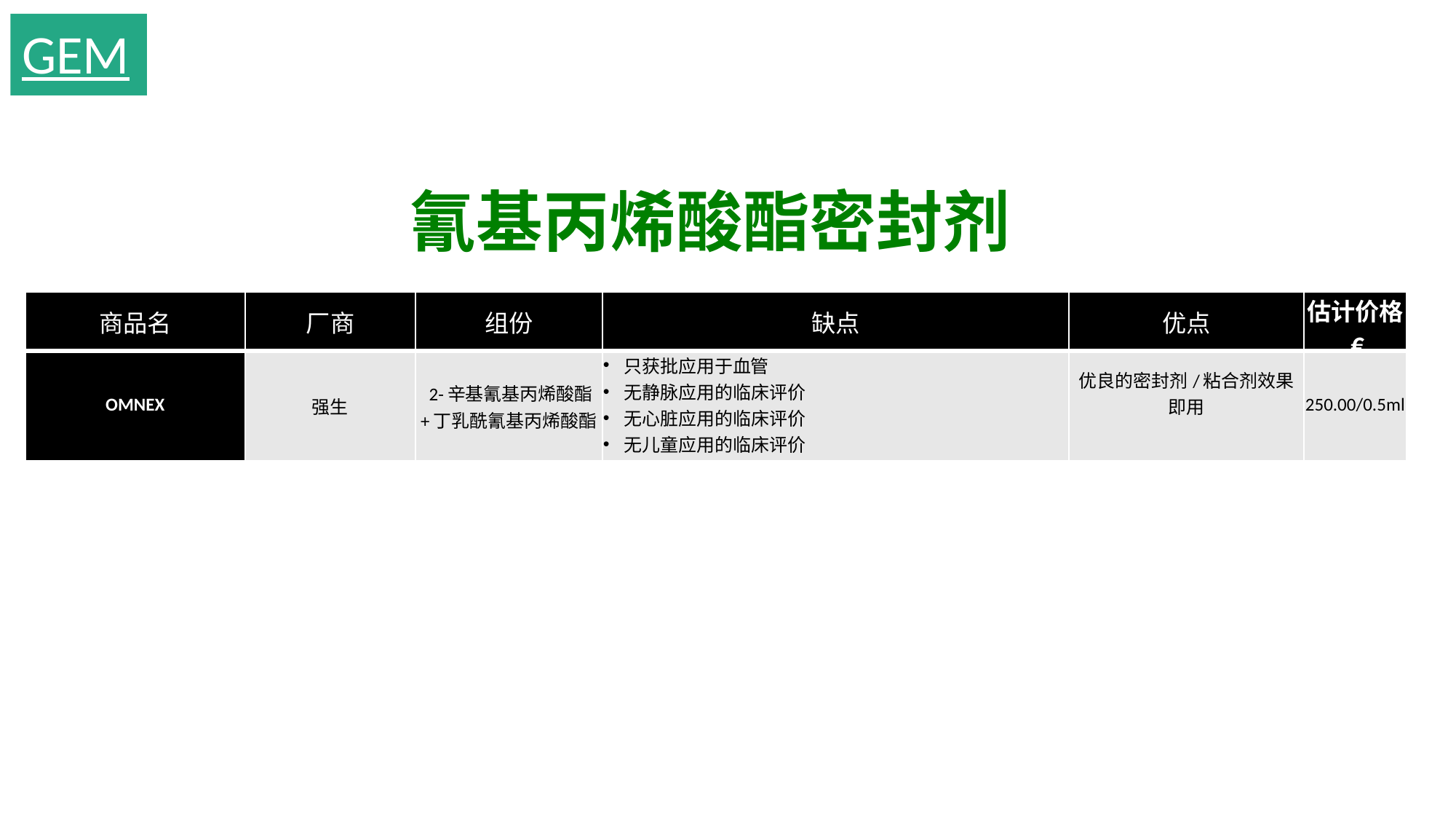

GEM
氰基丙烯酸酯密封剂
cianoacrilici
| 商品名 | 厂商 | 组份 | 缺点 | 优点 | 估计价格 € |
| --- | --- | --- | --- | --- | --- |
| OMNEX | 强生 | 2-辛基氰基丙烯酸酯 +丁乳酰氰基丙烯酸酯 | 只获批应用于血管 无静脉应用的临床评价 无心脏应用的临床评价 无儿童应用的临床评价 | 优良的密封剂/粘合剂效果 即用 | 250.00/0.5ml |